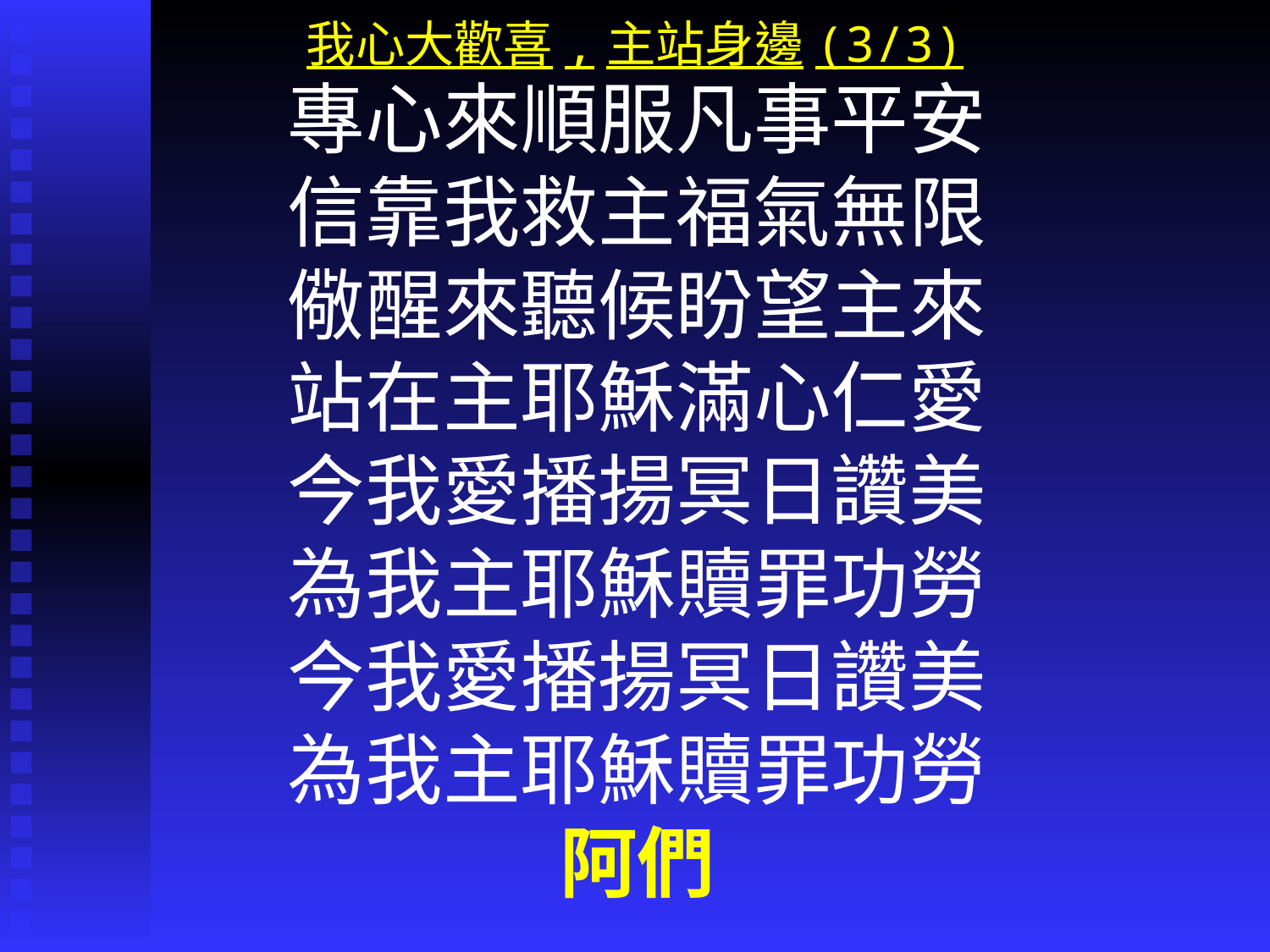

# 我心大歡喜,主站身邊(3/3)
專心來順服凡事平安
信靠我救主福氣無限
儆醒來聽候盼望主來
站在主耶穌滿心仁愛
今我愛播揚冥日讚美
為我主耶穌贖罪功勞
今我愛播揚冥日讚美
為我主耶穌贖罪功勞
阿們